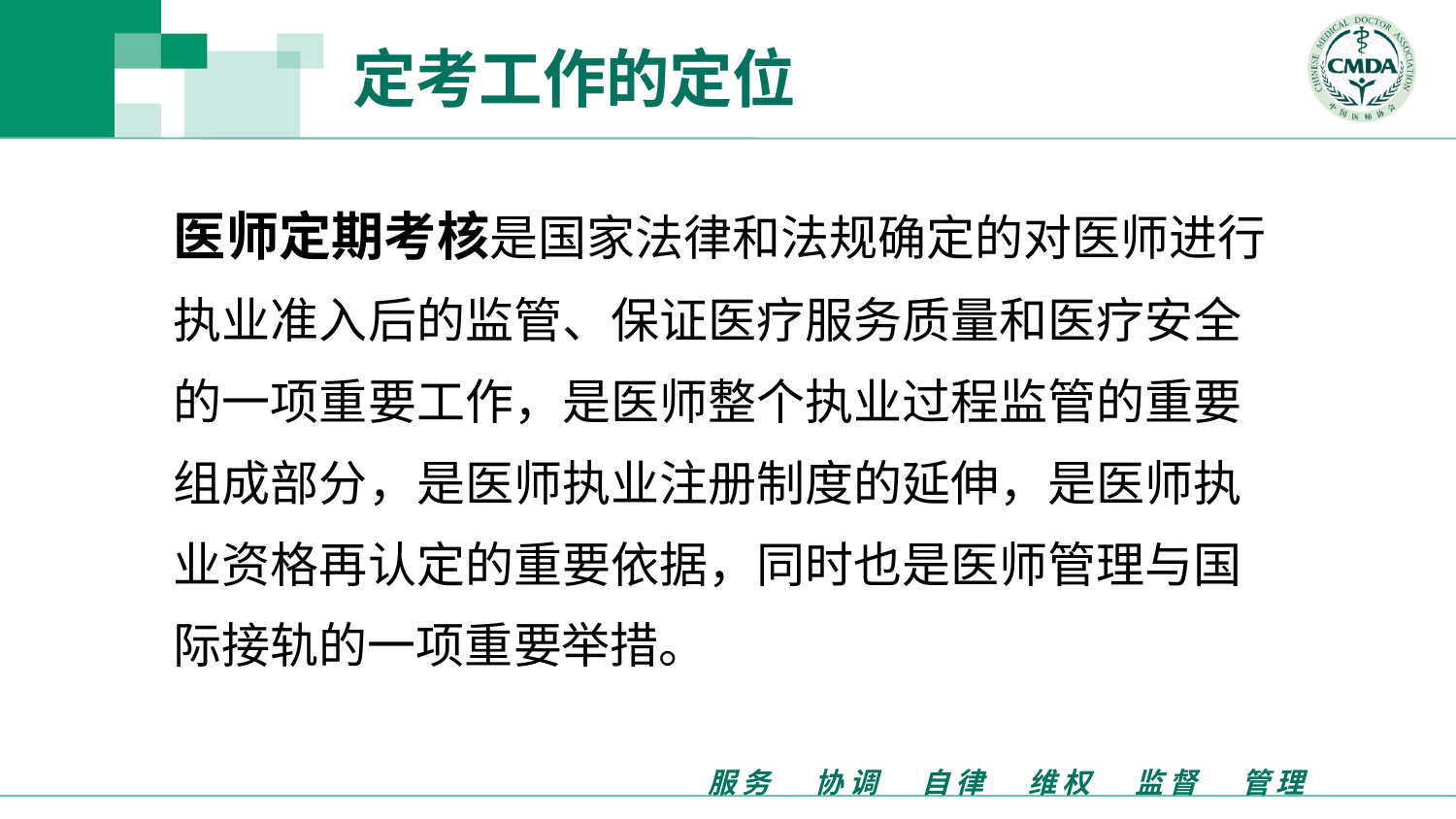

# 定考工作的定位
医师定期考核是国家法律和法规确定的对医师进行执业准入后的监管、保证医疗服务质量和医疗安全的一项重要工作，是医师整个执业过程监管的重要组成部分，是医师执业注册制度的延伸，是医师执业资格再认定的重要依据，同时也是医师管理与国际接轨的一项重要举措。